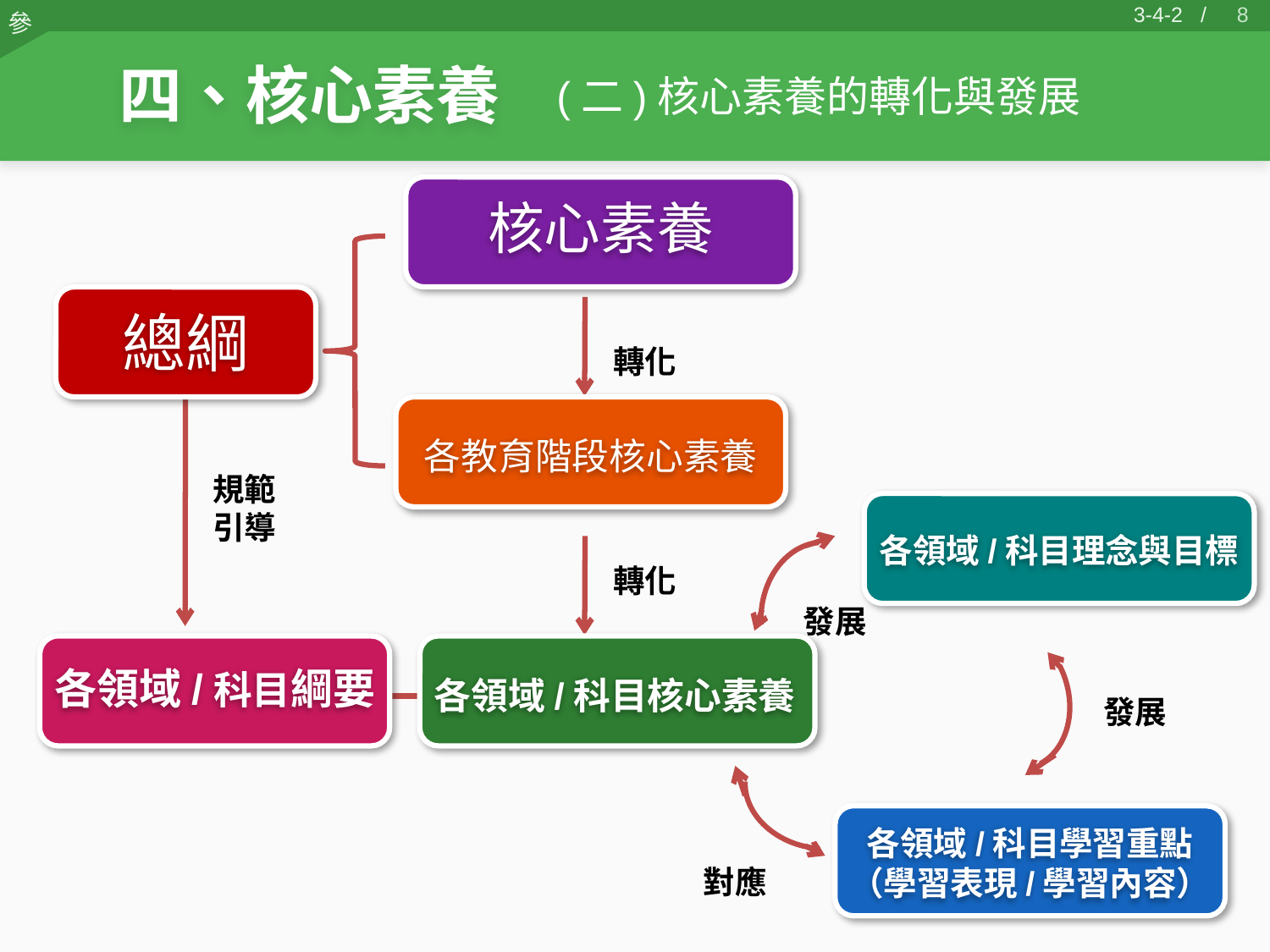

8
3-4-2   /
四、核心素養
(二)核心素養的轉化與發展

核心素養

總綱

各教育階段核心素養

轉化
轉化
規範
引導

各領域/科目理念與目標

發展

發展
對應

各領域/科目綱要

各領域/科目核心素養

各領域/科目學習重點
（學習表現/學習內容）